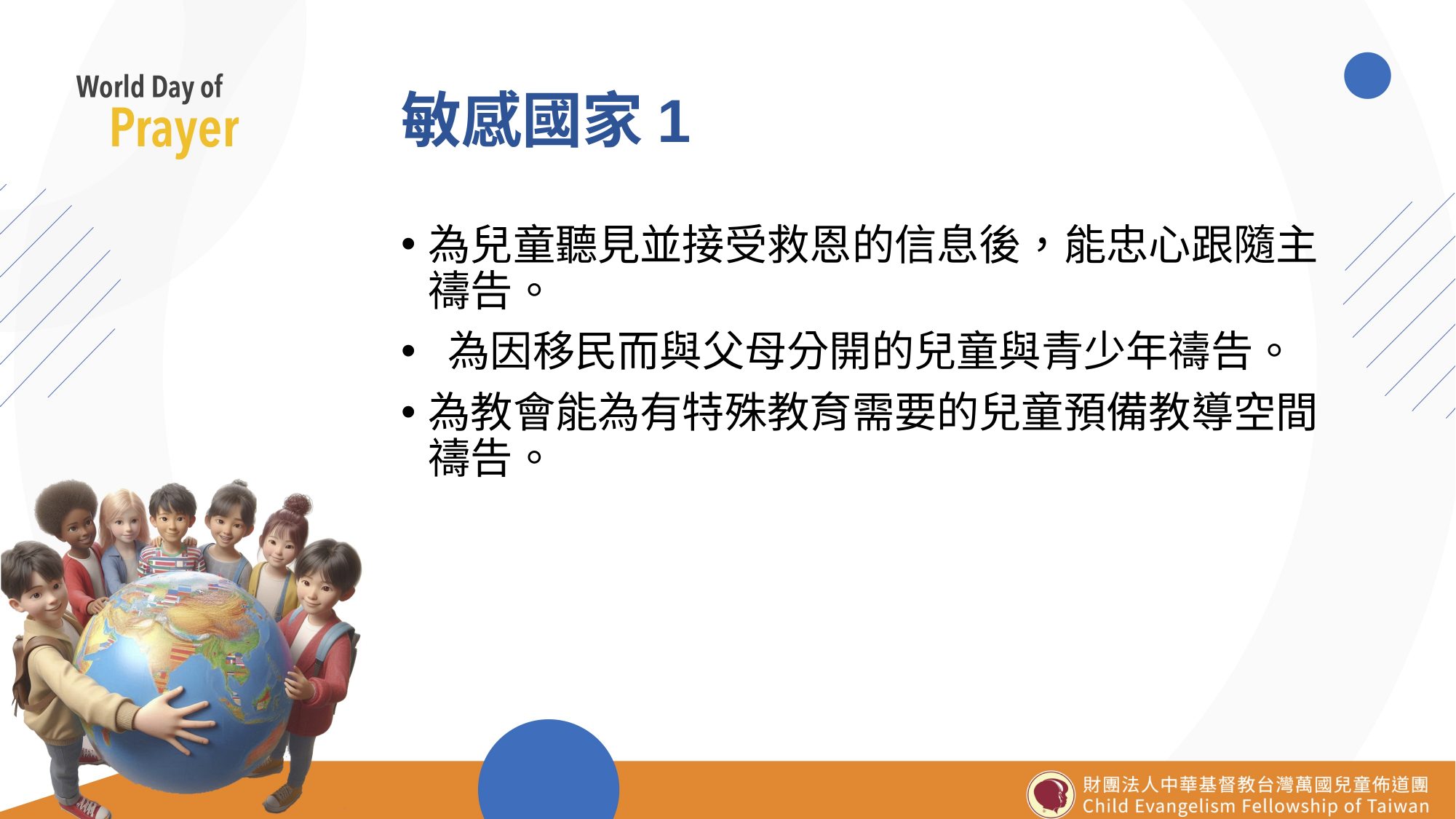

# 敏感國家1
為兒童聽見並接受救恩的信息後，能忠心跟隨主禱告。
 為因移民而與父母分開的兒童與青少年禱告。
為教會能為有特殊教育需要的兒童預備教導空間禱告。